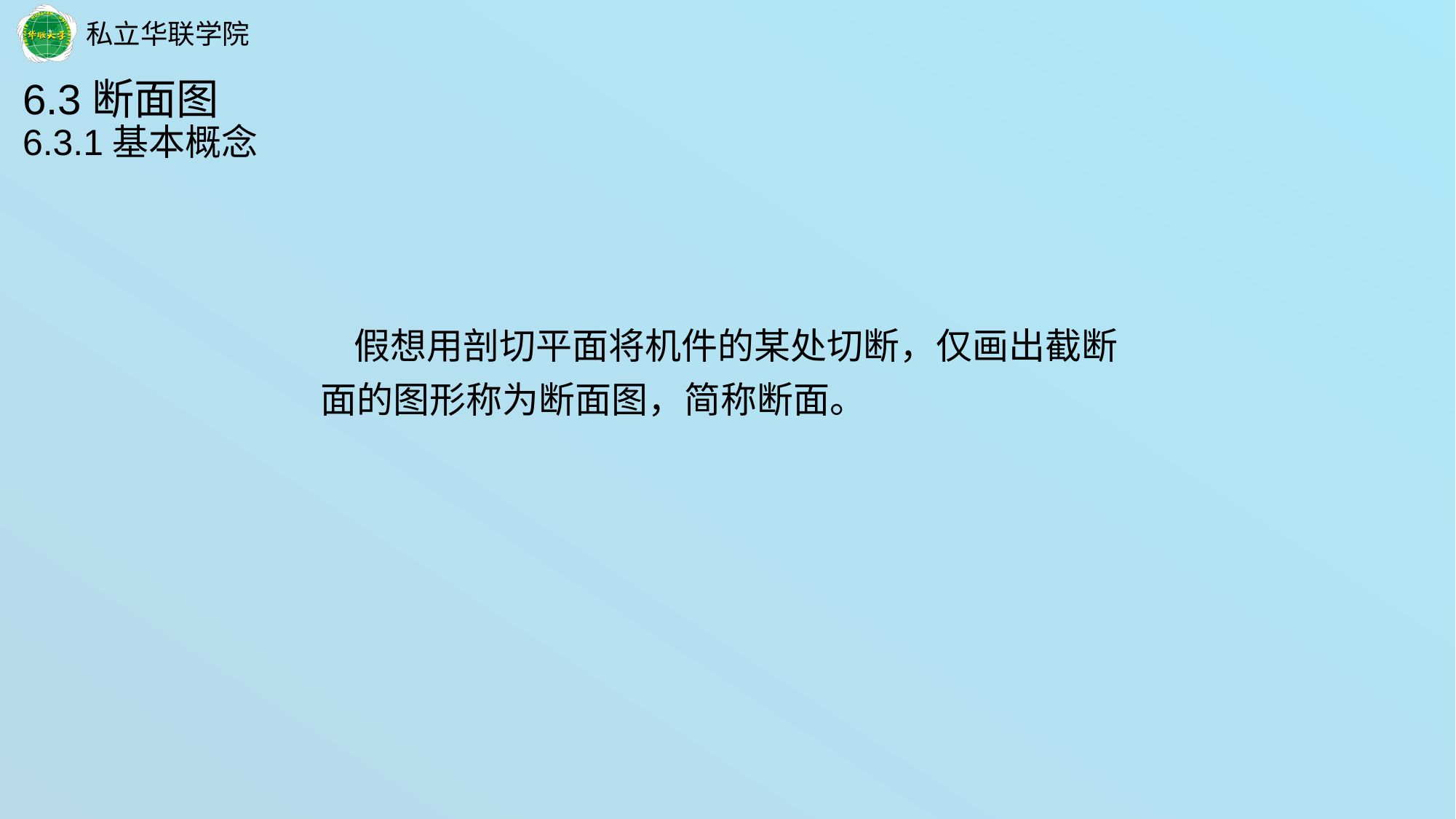

6.3断面图
6.3.1基本概念

   假想用剖切平面将机件的某处切断，仅画出截断
面的图形称为断面图，简称断面。